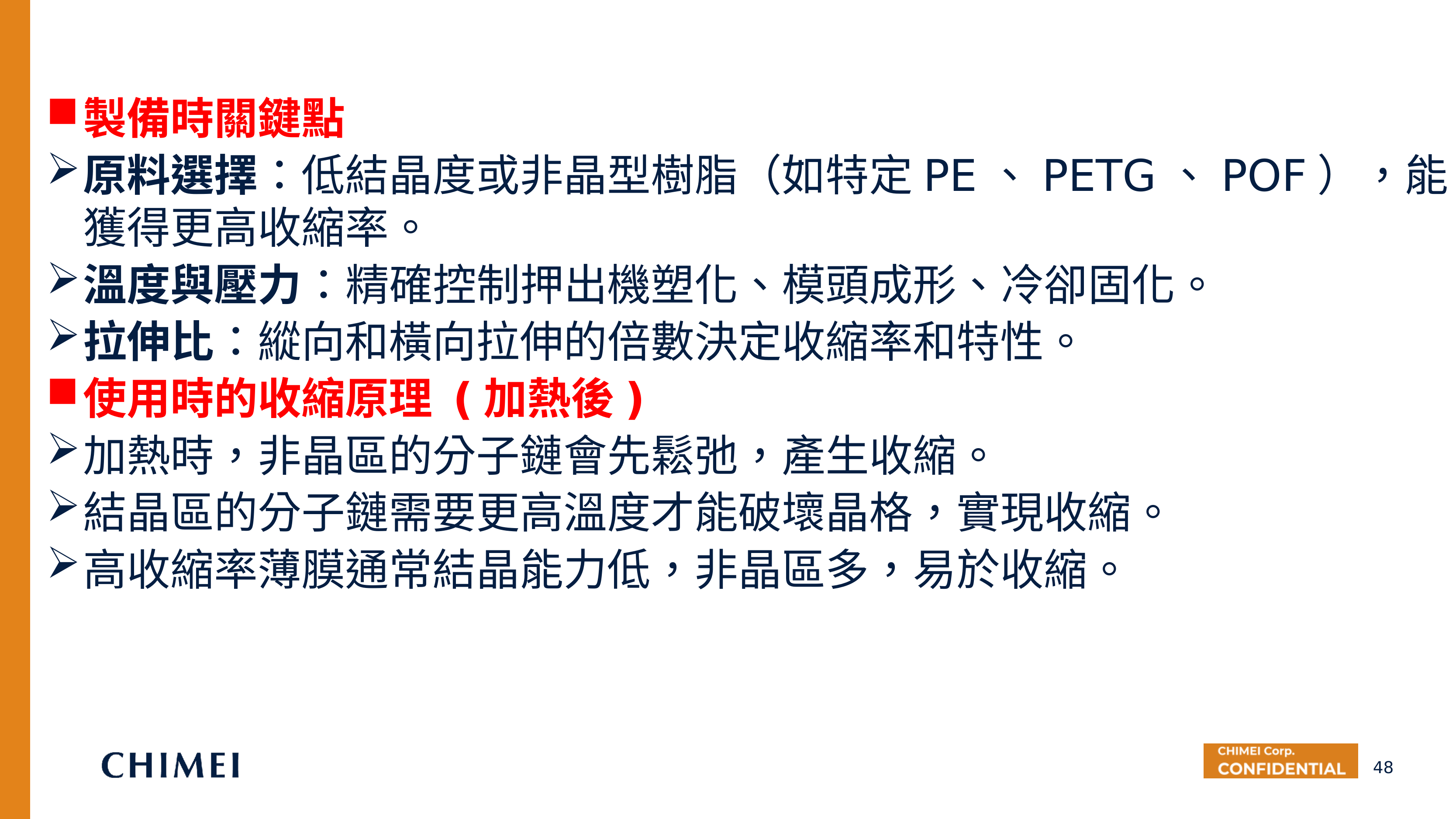

製備時關鍵點
原料選擇：低結晶度或非晶型樹脂（如特定PE、PETG、POF），能獲得更高收縮率。
溫度與壓力：精確控制押出機塑化、模頭成形、冷卻固化。
拉伸比：縱向和橫向拉伸的倍數決定收縮率和特性。
使用時的收縮原理 (加熱後)
加熱時，非晶區的分子鏈會先鬆弛，產生收縮。
結晶區的分子鏈需要更高溫度才能破壞晶格，實現收縮。
高收縮率薄膜通常結晶能力低，非晶區多，易於收縮。

48